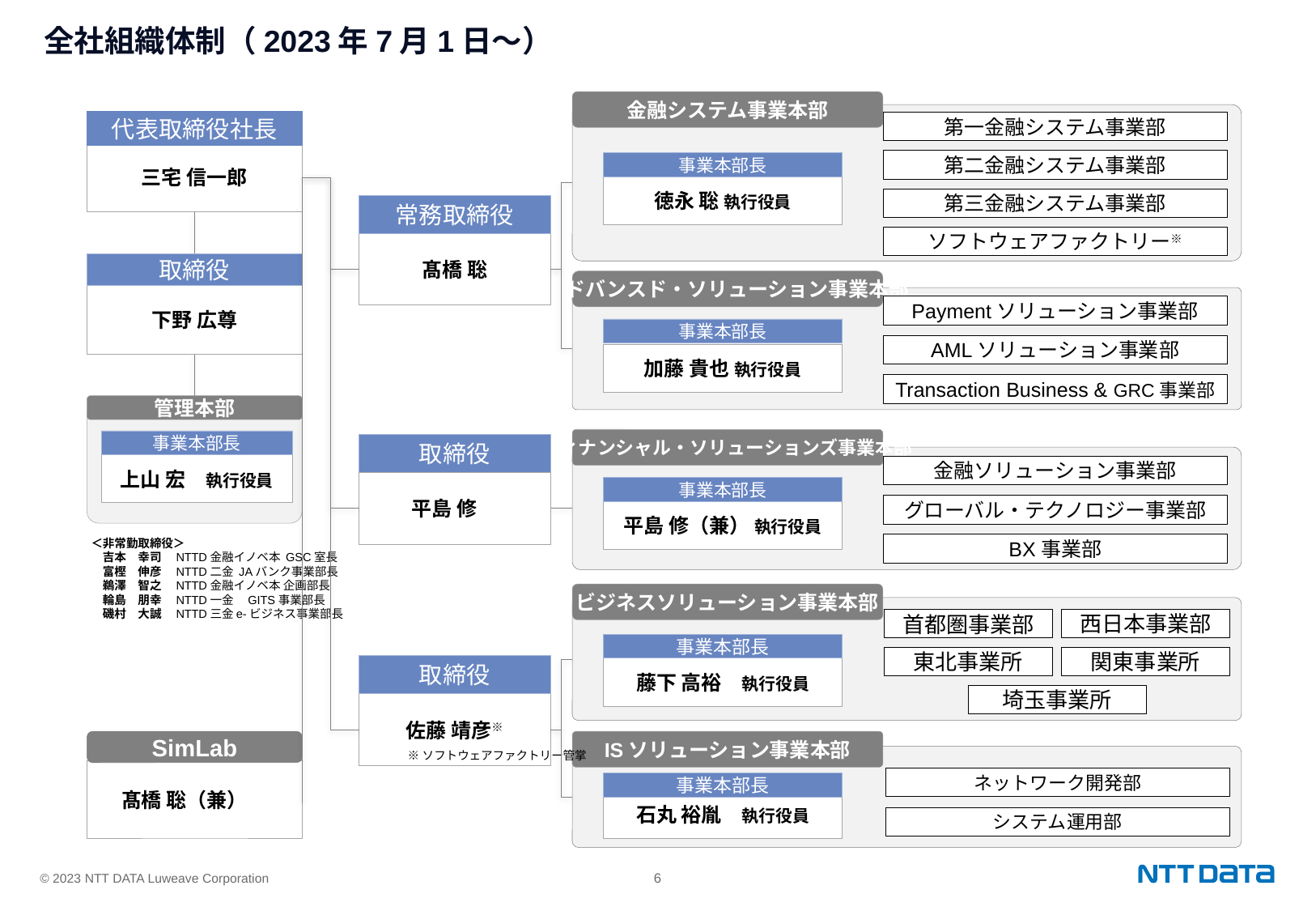

# 全社組織体制（2023年7月1日～）
金融システム事業本部

代表取締役社長
第一金融システム事業部
三宅 信一郎
第二金融システム事業部
事業本部長
徳永 聡 執行役員
第三金融システム事業部
常務取締役
ソフトウェアファクトリー※
髙橋 聡
取締役
アドバンスド・ソリューション事業本部
下野 広尊

Paymentソリューション事業部
事業本部長
AMLソリューション事業部
加藤 貴也 執行役員
Transaction Business & GRC事業部
管理本部

フィナンシャル・ソリューションズ事業本部
事業本部長
取締役

上山 宏　執行役員
金融ソリューション事業部
平島 修
事業本部長
グローバル・テクノロジー事業部
平島 修（兼） 執行役員
＜非常勤取締役＞
　吉本　幸司　NTTD金融イノベ本 GSC室長
　富樫　伸彦　NTTD二金 JAバンク事業部長
　鵜澤　智之　NTTD金融イノベ本 企画部長
　輪島　朋幸　NTTD一金　GITS事業部長
　磯村　大誠　NTTD三金e-ビジネス事業部長
BX事業部
ビジネスソリューション事業本部

西日本事業部
首都圏事業部
事業本部長
東北事業所
関東事業所
取締役
藤下 高裕　執行役員
埼玉事業所
佐藤 靖彦※
SimLab
ISソリューション事業本部
※ソフトウェアファクトリー管掌

髙橋 聡（兼）
ネットワーク開発部
事業本部長
石丸 裕胤　執行役員
システム運用部